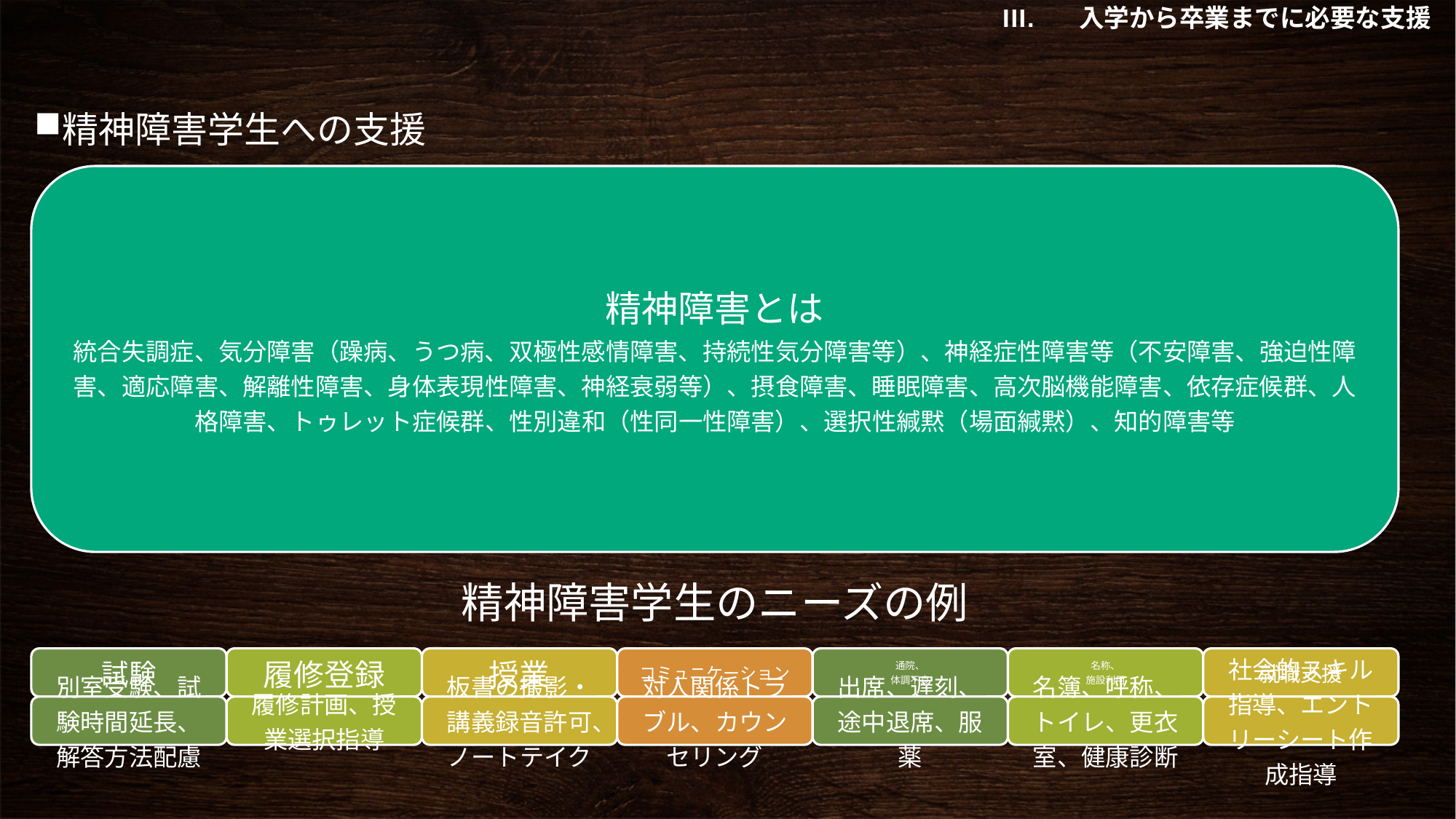

入学から卒業までに必要な支援
精神障害学生への支援
精神障害とは
統合失調症、気分障害（躁病、うつ病、双極性感情障害、持続性気分障害等）、神経症性障害等（不安障害、強迫性障害、適応障害、解離性障害、身体表現性障害、神経衰弱等）、摂食障害、睡眠障害、高次脳機能障害、依存症候群、人格障害、トゥレット症候群、性別違和（性同一性障害）、選択性緘黙（場面緘黙）、知的障害等
精神障害学生のニーズの例
試験
別室受験、試験時間延長、解答方法配慮
履修計画、授業選択指導
授業
板書の撮影・講義録音許可、ノートテイク
コミュニケーション
就職支援
名称、
施設利用
通院、
体調不良
対人関係トラブル、カウンセリング
出席、遅刻、途中退席、服薬
名簿、呼称、トイレ、更衣室、健康診断
履修登録